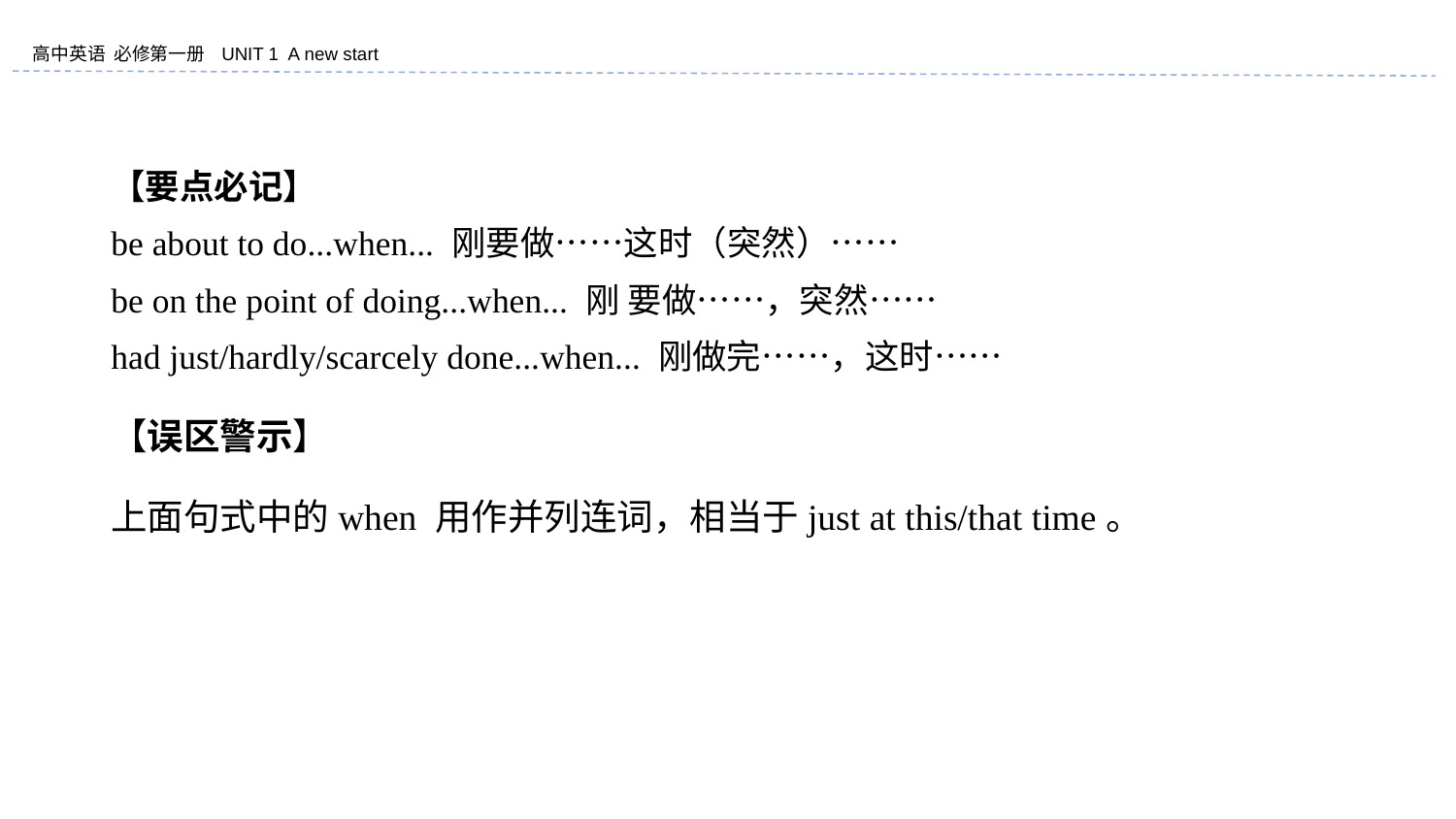

【要点必记】
be about to do...when... 刚要做……这时（突然）……
be on the point of doing...when... 刚 要做……，突然……
had just/hardly/scarcely done...when... 刚做完……，这时……
【误区警示】
上面句式中的when 用作并列连词，相当于just at this/that time。